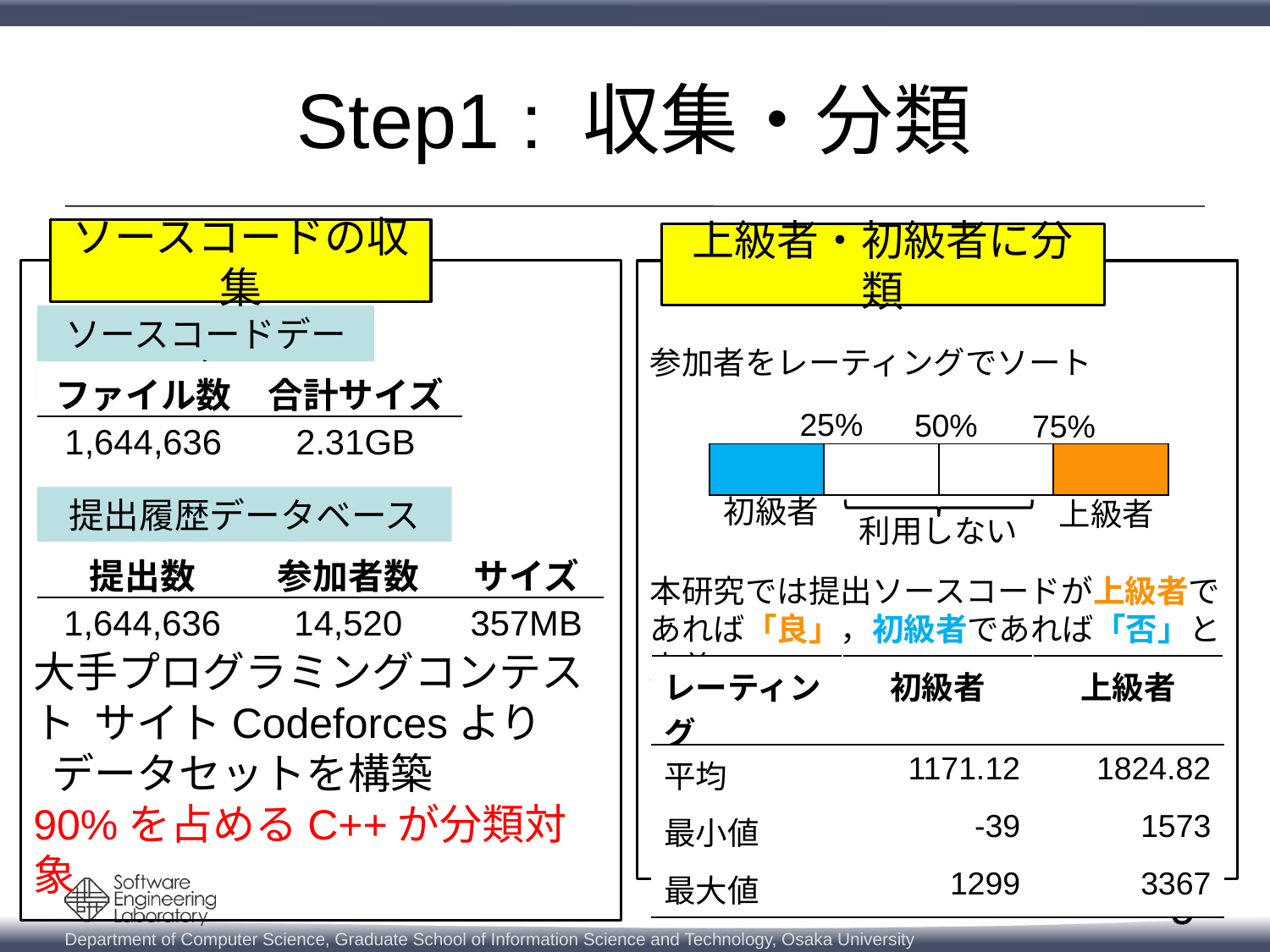

# Step1 : 収集・分類
ソースコードの収集
上級者・初級者に分類

大手プログラミングコンテスト  サイトCodeforcesより         データセットを構築
90%を占めるC++が分類対象

参加者をレーティングでソート

本研究では提出ソースコードが上級者で あれば「良」，初級者であれば「否」と定義

ソースコードデータ
| ファイル数 | 合計サイズ |
| --- | --- |
| 1,644,636 | 2.31GB |
25%
50%
75%

|  |  |  |  |
| --- | --- | --- | --- |
初級者
提出履歴データベース
上級者
利用しない
| 提出数 | 参加者数 | サイズ |
| --- | --- | --- |
| 1,644,636 | 14,520 | 357MB |
| レーティング | 初級者 | 上級者 |
| --- | --- | --- |
| 平均 | 1171.12 | 1824.82 |
| 最小値 | -39 | 1573 |
| 最大値 | 1299 | 3367 |
9